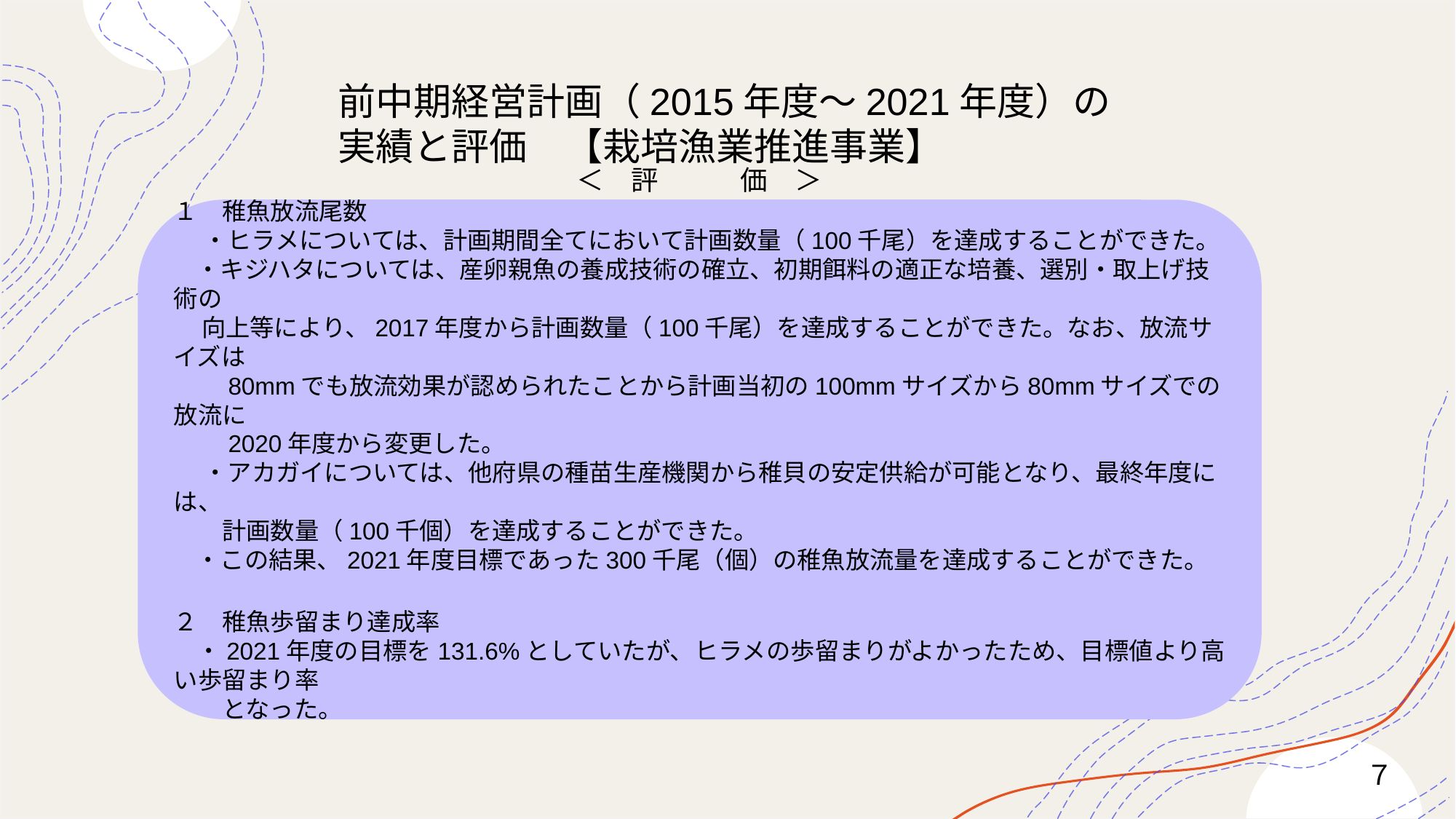

# 前中期経営計画（2015年度～2021年度）の 　　　　　　実績と評価　【栽培漁業推進事業】
＜　評　　　価　＞
１　稚魚放流尾数
　 ・ヒラメについては、計画期間全てにおいて計画数量（100千尾）を達成することができた。
   ・キジハタについては、産卵親魚の養成技術の確立、初期餌料の適正な培養、選別・取上げ技術の
    向上等により、2017年度から計画数量（100千尾）を達成することができた。なお、放流サイズは
　　80mmでも放流効果が認められたことから計画当初の100mmサイズから80mmサイズでの放流に
　　2020年度から変更した。
　 ・アカガイについては、他府県の種苗生産機関から稚貝の安定供給が可能となり、最終年度には、
　　計画数量（100千個）を達成することができた。
   ・この結果、2021年度目標であった300千尾（個）の稚魚放流量を達成することができた。

２　稚魚歩留まり達成率
   ・2021年度の目標を131.6%としていたが、ヒラメの歩留まりがよかったため、目標値より高い歩留まり率
　　となった。

７